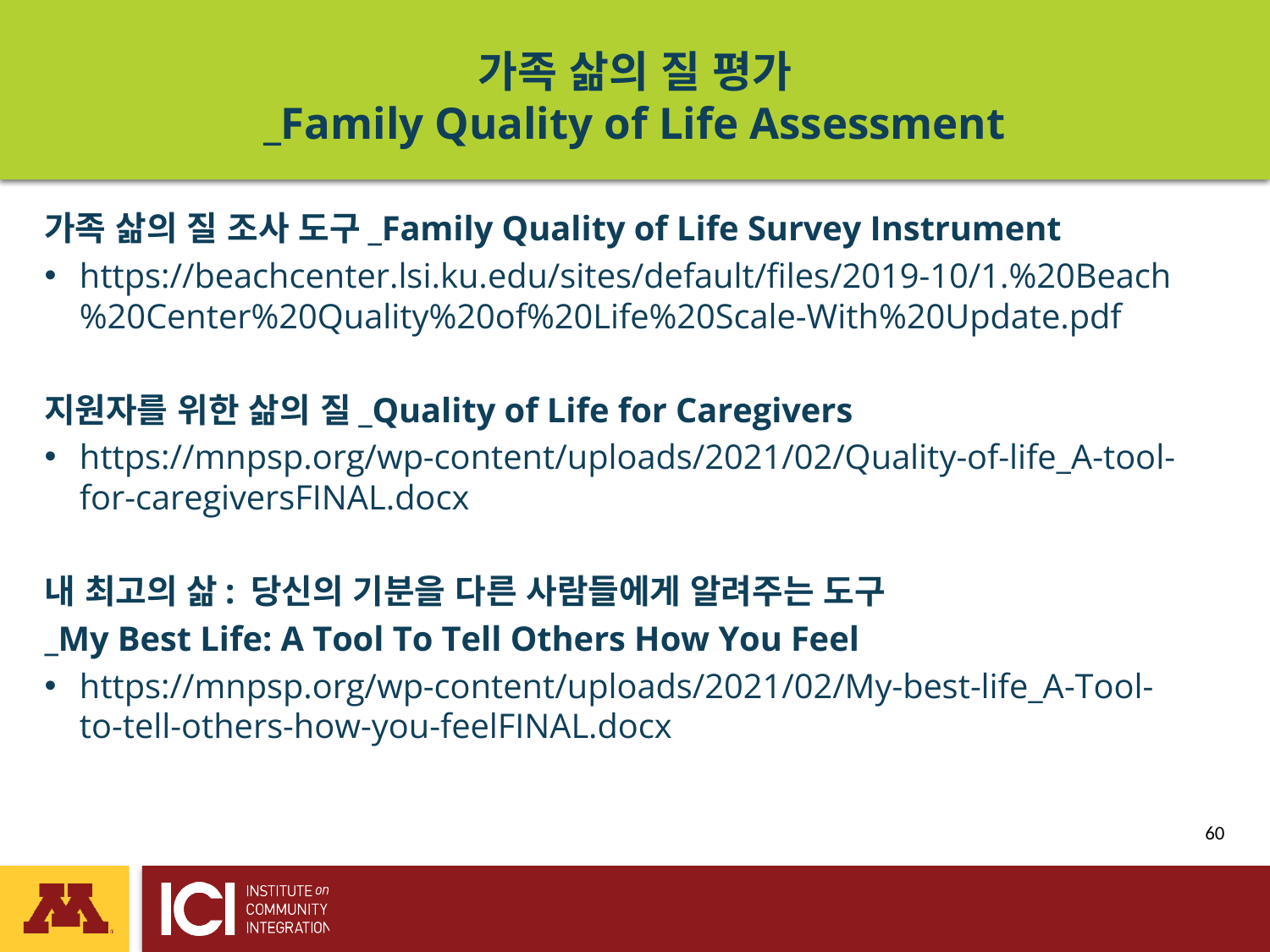

# 가족 삶의 질 평가 _Family Quality of Life Assessment
가족 삶의 질 조사 도구_Family Quality of Life Survey Instrument
https://beachcenter.lsi.ku.edu/sites/default/files/2019-10/1.%20Beach%20Center%20Quality%20of%20Life%20Scale-With%20Update.pdf

지원자를 위한 삶의 질_Quality of Life for Caregivers
https://mnpsp.org/wp-content/uploads/2021/02/Quality-of-life_A-tool-for-caregiversFINAL.docx

내 최고의 삶: 당신의 기분을 다른 사람들에게 알려주는 도구
_My Best Life: A Tool To Tell Others How You Feel
https://mnpsp.org/wp-content/uploads/2021/02/My-best-life_A-Tool-to-tell-others-how-you-feelFINAL.docx
                                                                                                                                                                                                                                                                     60